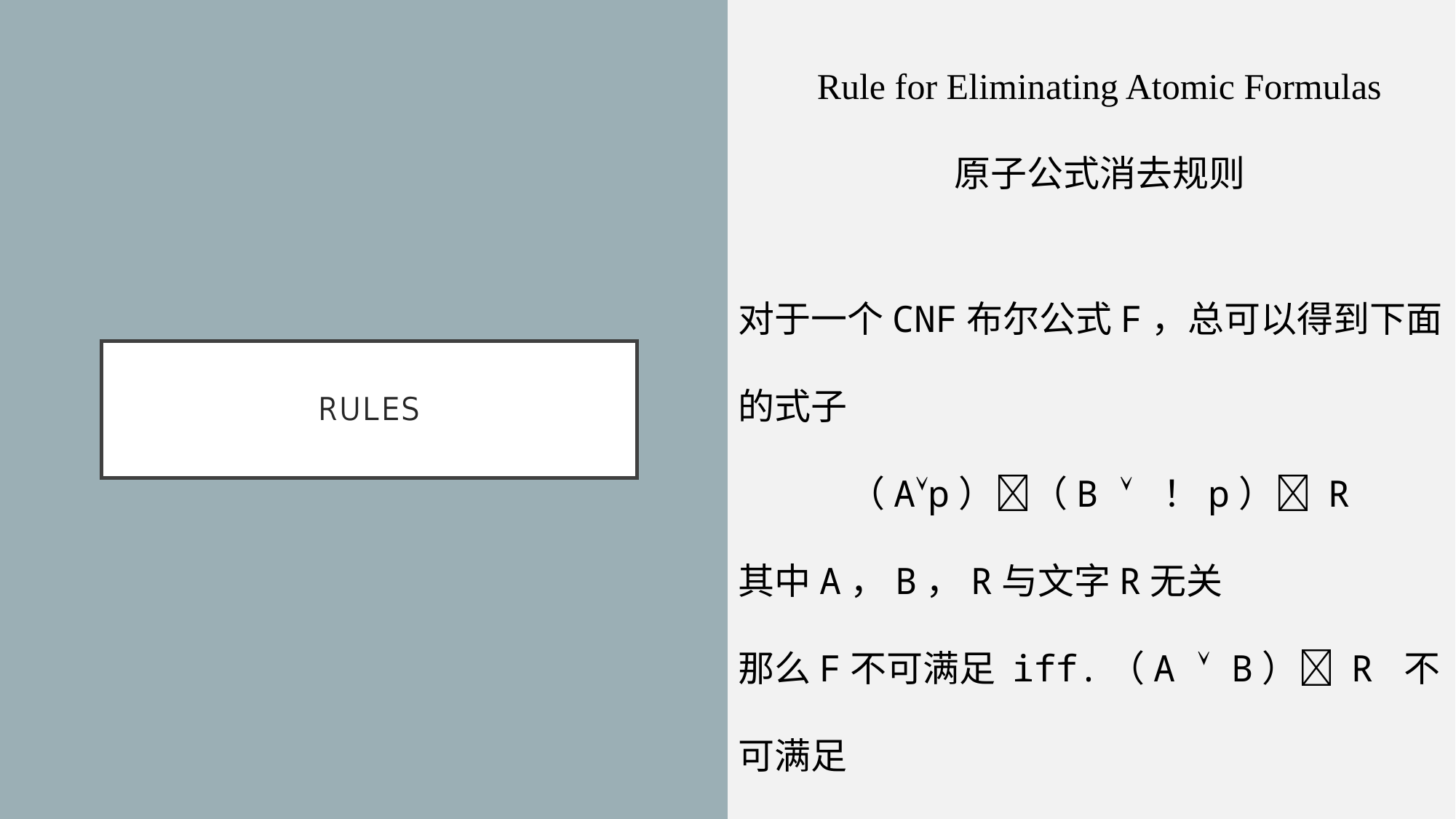

Rule for Eliminating Atomic Formulas
原子公式消去规则
对于一个CNF布尔公式F，总可以得到下面的式子
（A∨p）∧（B ∨ ！p）∧ R
其中A，B，R与文字R无关
那么F不可满足 iff.（A ∨ B）∧ R 不可满足
# RULES